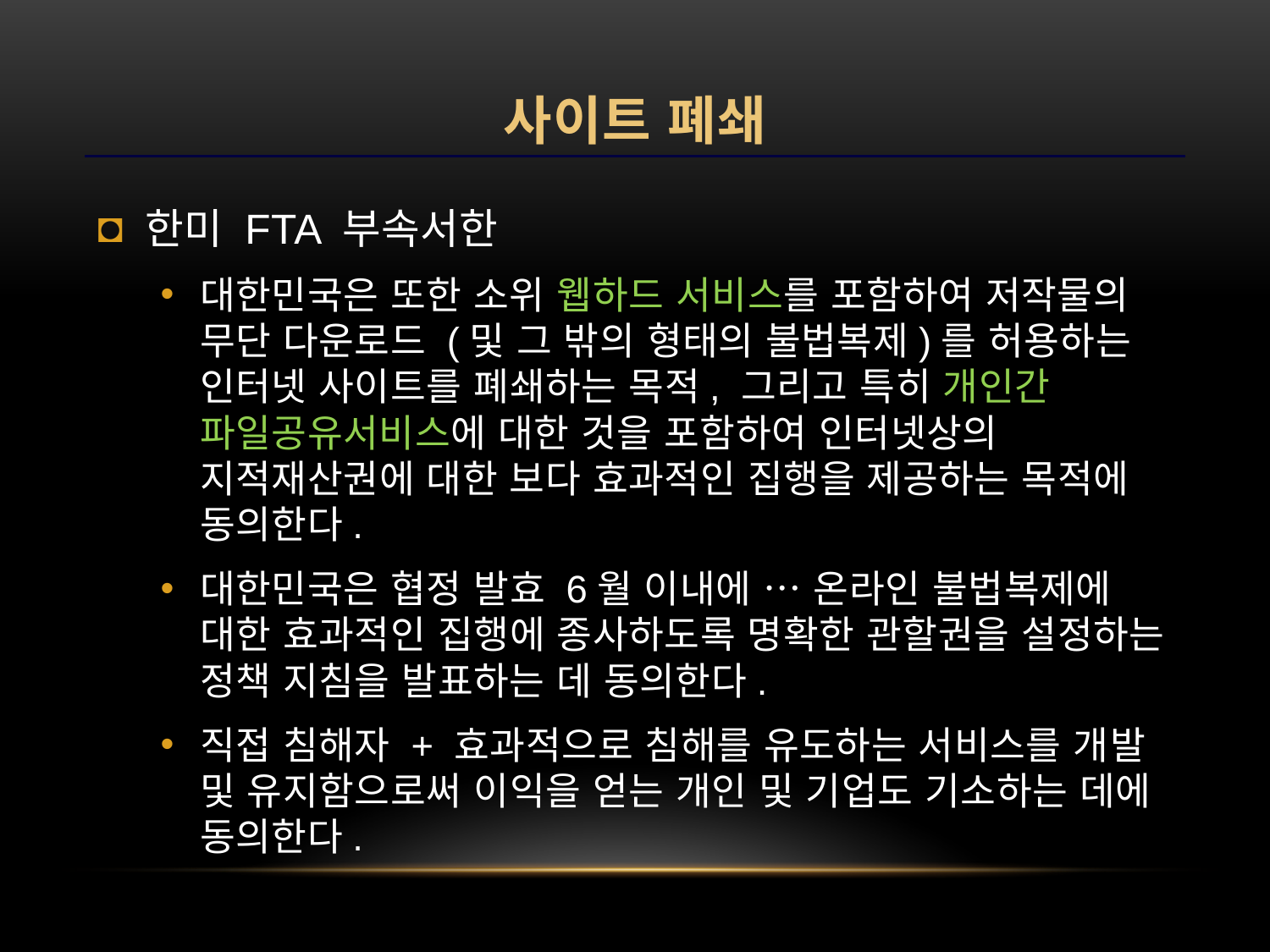

# 사이트 폐쇄
한미 FTA 부속서한
대한민국은 또한 소위 웹하드 서비스를 포함하여 저작물의 무단 다운로드 (및 그 밖의 형태의 불법복제)를 허용하는 인터넷 사이트를 폐쇄하는 목적, 그리고 특히 개인간 파일공유서비스에 대한 것을 포함하여 인터넷상의 지적재산권에 대한 보다 효과적인 집행을 제공하는 목적에 동의한다.
대한민국은 협정 발효 6월 이내에 … 온라인 불법복제에 대한 효과적인 집행에 종사하도록 명확한 관할권을 설정하는 정책 지침을 발표하는 데 동의한다.
직접 침해자 + 효과적으로 침해를 유도하는 서비스를 개발 및 유지함으로써 이익을 얻는 개인 및 기업도 기소하는 데에 동의한다.